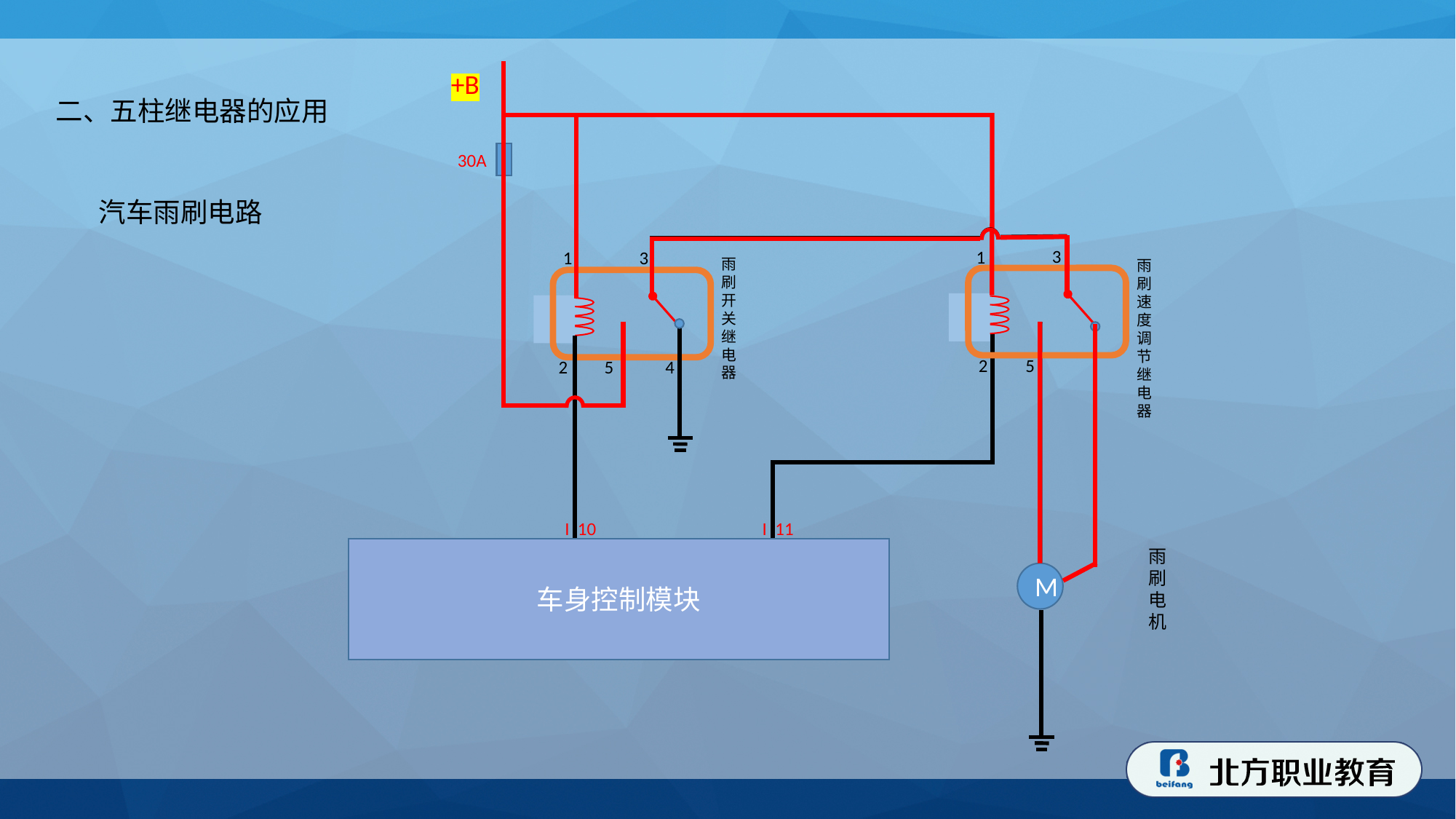

+B
二、五柱继电器的应用
30A

汽车雨刷电路

3
1
1
3
雨刷开关继电器
雨刷速度调节继电器

2
5
2
5
4

I  10
I  11
车身控制模块
雨刷电机
M